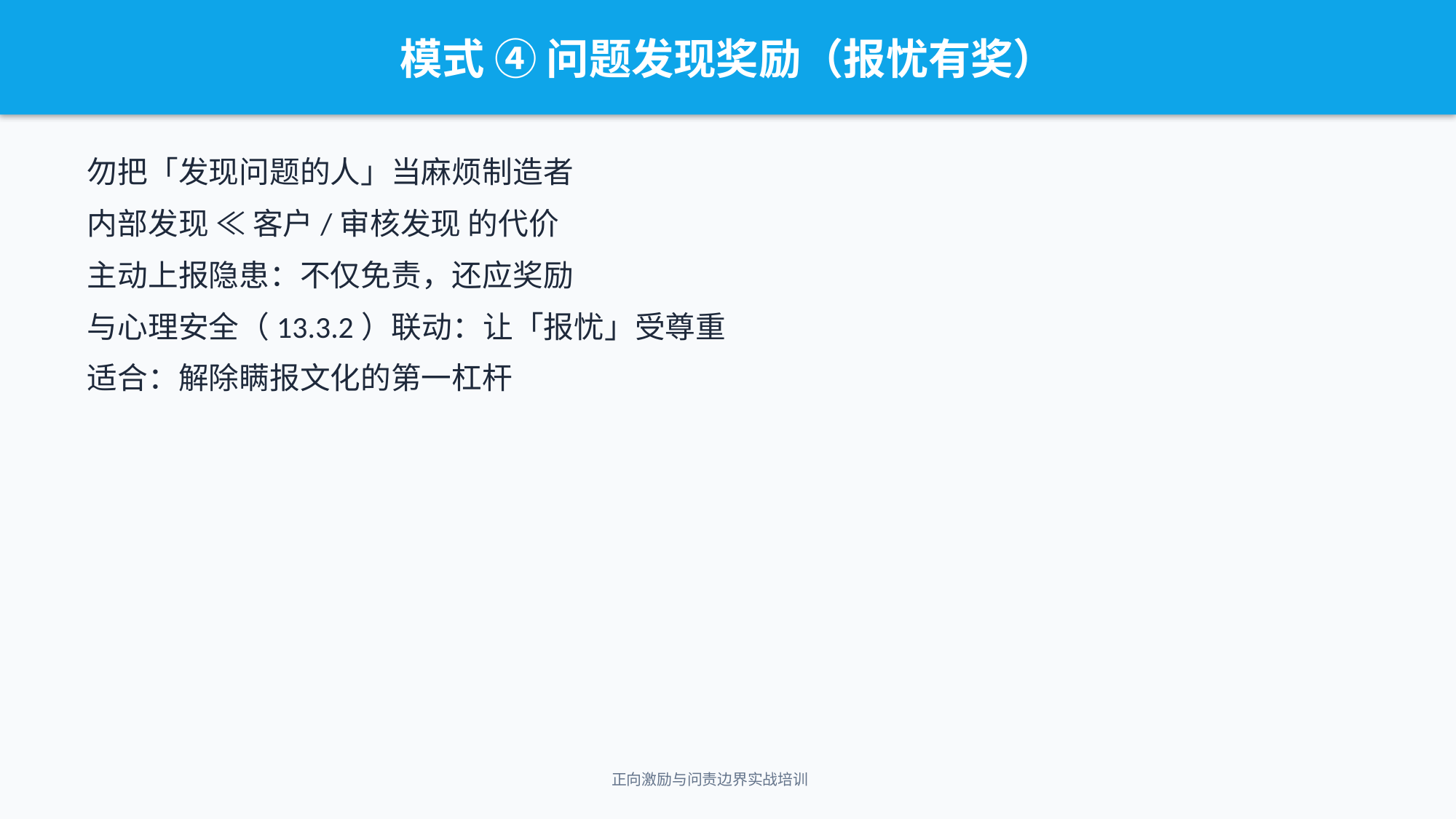

模式 ④ 问题发现奖励（报忧有奖）
勿把「发现问题的人」当麻烦制造者
内部发现 ≪ 客户/审核发现 的代价
主动上报隐患：不仅免责，还应奖励
与心理安全（13.3.2）联动：让「报忧」受尊重
适合：解除瞒报文化的第一杠杆
正向激励与问责边界实战培训